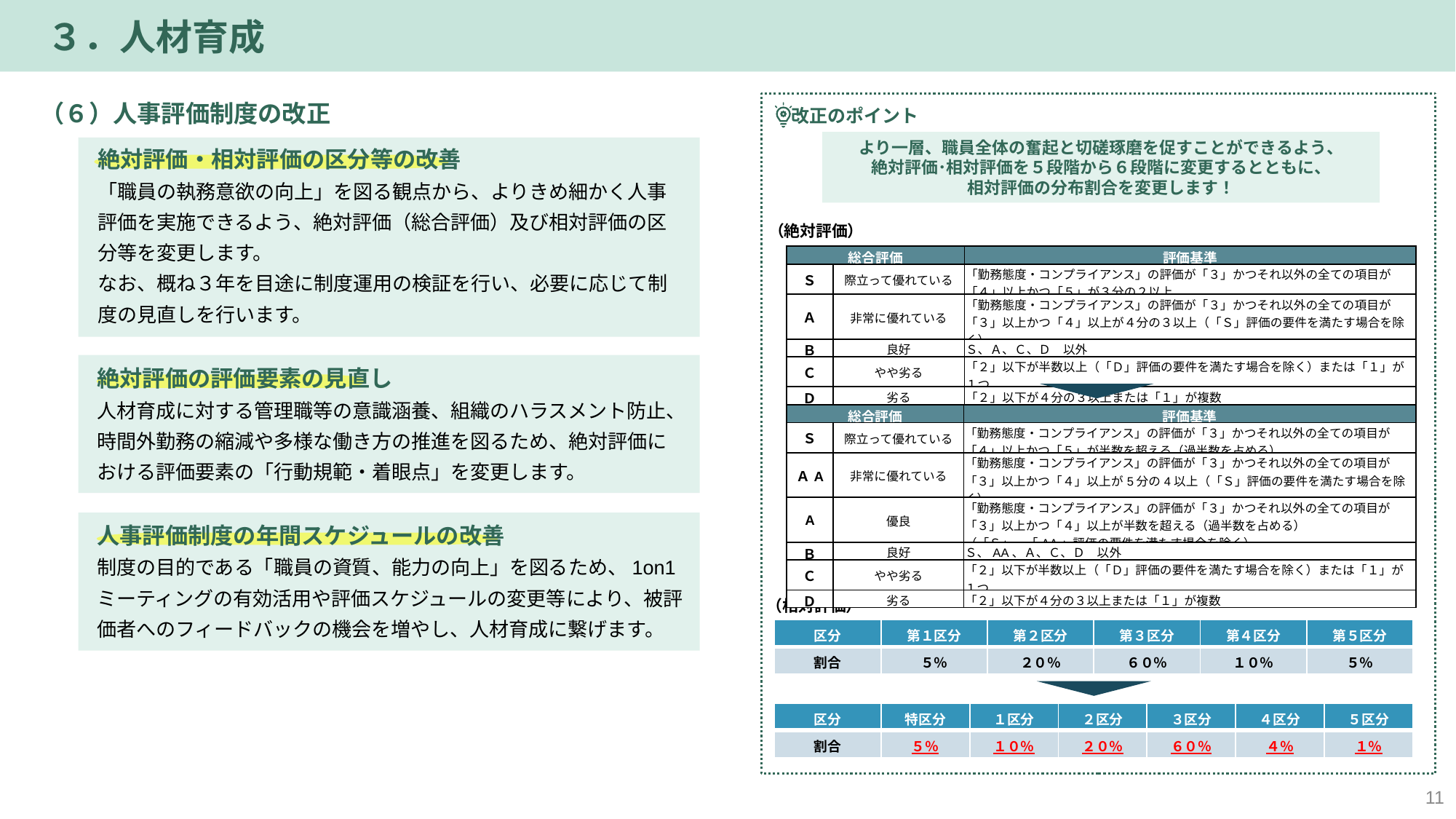

３．人材育成
（６）人事評価制度の改正

改正のポイント

より一層、職員全体の奮起と切磋琢磨を促すことができるよう、
絶対評価･相対評価を５段階から６段階に変更するとともに、
相対評価の分布割合を変更します！

絶対評価・相対評価の区分等の改善
「職員の執務意欲の向上」を図る観点から、よりきめ細かく人事評価を実施できるよう、絶対評価（総合評価）及び相対評価の区分等を変更します。
なお、概ね３年を目途に制度運用の検証を行い、必要に応じて制度の見直しを行います。

（絶対評価）
| 総合評価 |  | 評価基準 |
| --- | --- | --- |
| Ｓ | 際立って優れている | 「勤務態度・コンプライアンス」の評価が「３」かつそれ以外の全ての項目が 「４」以上かつ「５」が３分の２以上 |
| Ａ | 非常に優れている | 「勤務態度・コンプライアンス」の評価が「３」かつそれ以外の全ての項目が 「３」以上かつ「４」以上が４分の３以上（「Ｓ」評価の要件を満たす場合を除く） |
| Ｂ | 良好 | Ｓ、Ａ、Ｃ、Ｄ　以外 |
| Ｃ | やや劣る | 「２」以下が半数以上（「Ｄ」評価の要件を満たす場合を除く）または「１」が１つ |
| Ｄ | 劣る | 「２」以下が４分の３以上または「１」が複数 |

絶対評価の評価要素の見直し
人材育成に対する管理職等の意識涵養、組織のハラスメント防止、
時間外勤務の縮減や多様な働き方の推進を図るため、絶対評価に
おける評価要素の「行動規範・着眼点」を変更します。

| 総合評価 |  | 評価基準 |
| --- | --- | --- |
| Ｓ | 際立って優れている | 「勤務態度・コンプライアンス」の評価が「３」かつそれ以外の全ての項目が 「４」以上かつ「５」が半数を超える（過半数を占める） |
| ＡA | 非常に優れている | 「勤務態度・コンプライアンス」の評価が「３」かつそれ以外の全ての項目が 「３」以上かつ「４」以上が5分の4以上（「Ｓ」評価の要件を満たす場合を除く） |
| A | 優良 | 「勤務態度・コンプライアンス」の評価が「３」かつそれ以外の全ての項目が 「３」以上かつ「４」以上が半数を超える（過半数を占める） （「Ｓ」、「AA」評価の要件を満たす場合を除く） |
| Ｂ | 良好 | Ｓ、AA、Ａ、Ｃ、Ｄ　以外 |
| Ｃ | やや劣る | 「２」以下が半数以上（「Ｄ」評価の要件を満たす場合を除く）または「１」が１つ |
| Ｄ | 劣る | 「２」以下が４分の３以上または「１」が複数 |

人事評価制度の年間スケジュールの改善
制度の目的である「職員の資質、能力の向上」を図るため、1on1ミーティングの有効活用や評価スケジュールの変更等により、被評価者へのフィードバックの機会を増やし、人材育成に繋げます。

（相対評価）
| 区分 | 第１区分 | 第２区分 | 第３区分 | 第４区分 | 第５区分 |
| --- | --- | --- | --- | --- | --- |
| 割合 | ５％ | ２０％ | ６０％ | １０％ | ５％ |

| 区分 | 特区分 | １区分 | ２区分 | ３区分 | ４区分 | ５区分 |
| --- | --- | --- | --- | --- | --- | --- |
| 割合 | ５％ | １０％ | ２０％ | ６０％ | ４％ | １％ |
11